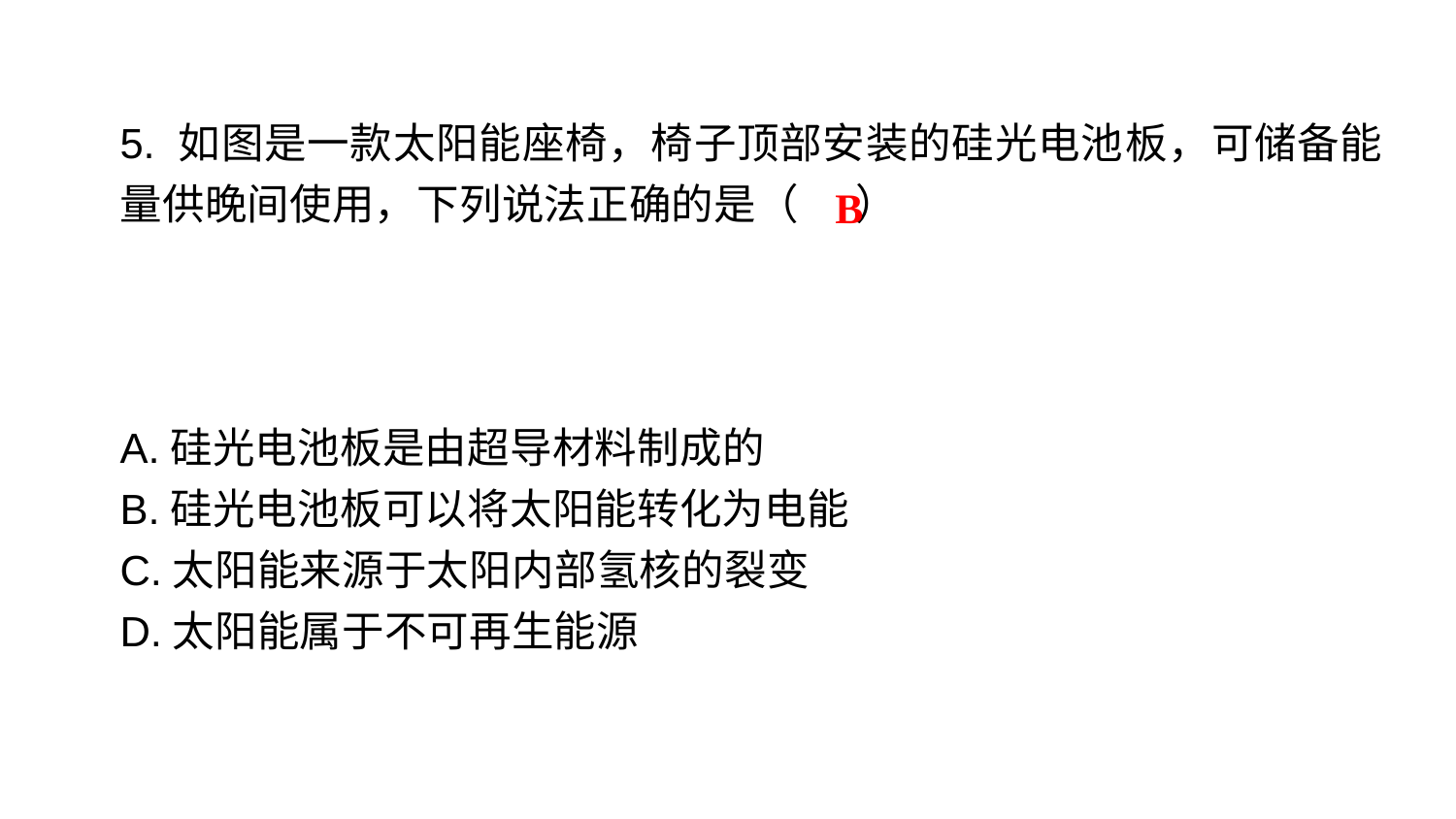

5. 如图是一款太阳能座椅，椅子顶部安装的硅光电池板，可储备能量供晚间使用，下列说法正确的是（      ）

A.硅光电池板是由超导材料制成的
B.硅光电池板可以将太阳能转化为电能
C.太阳能来源于太阳内部氢核的裂变
D.太阳能属于不可再生能源
B